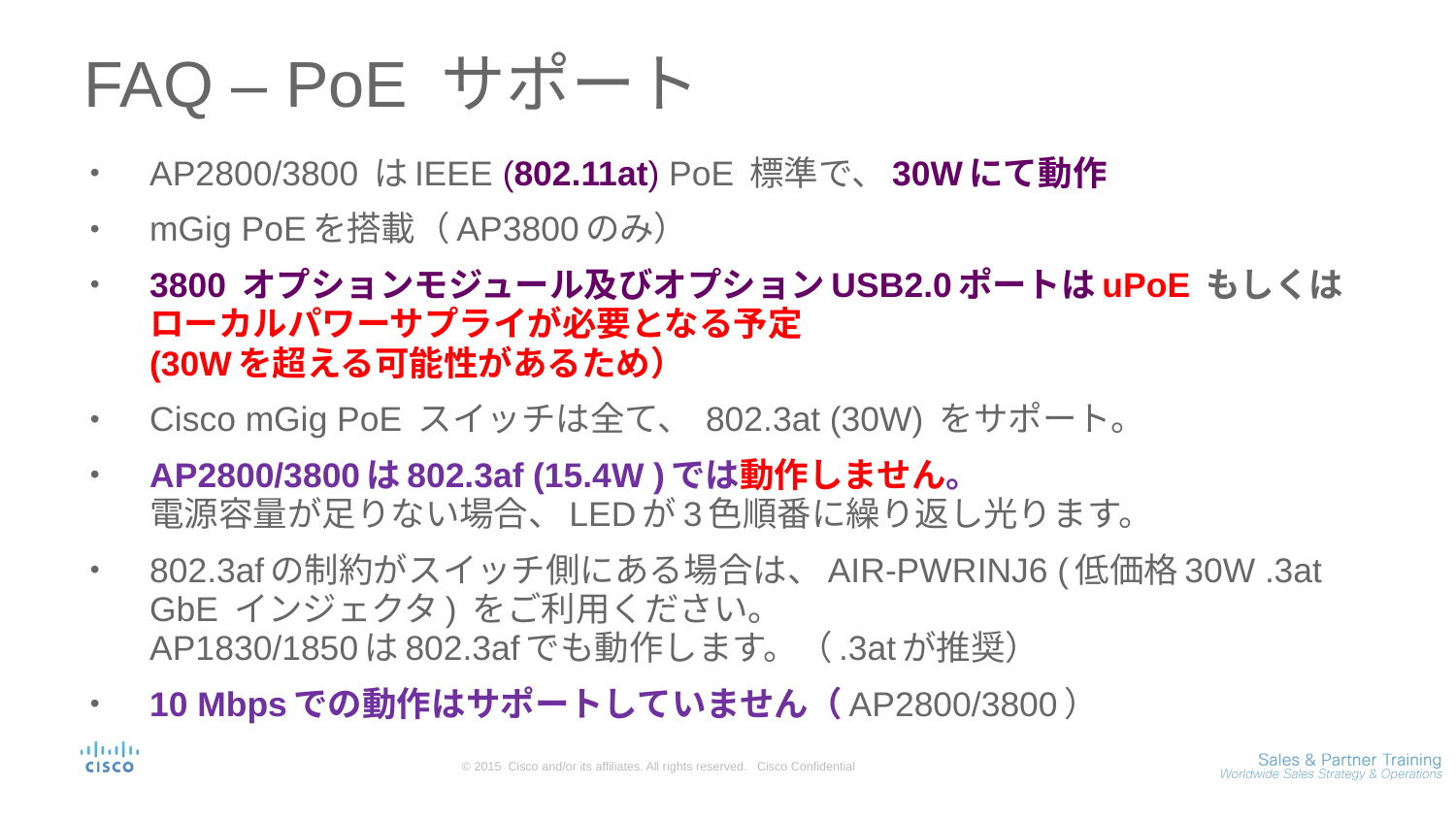

# FAQ – PoE サポート
AP2800/3800 はIEEE (802.11at) PoE 標準で、30Wにて動作
mGig PoEを搭載（AP3800のみ）
3800 オプションモジュール及びオプションUSB2.0ポートはuPoE もしくは ローカルパワーサプライが必要となる予定
(30Wを超える可能性があるため）
Cisco mGig PoE スイッチは全て、 802.3at (30W) をサポート。
AP2800/3800は802.3af (15.4W )では動作しません。
電源容量が足りない場合、LEDが3色順番に繰り返し光ります。
802.3afの制約がスイッチ側にある場合は、AIR-PWRINJ6 (低価格30W .3at GbE インジェクタ) をご利用ください。
AP1830/1850は802.3afでも動作します。（.3atが推奨）
10 Mbpsでの動作はサポートしていません（AP2800/3800）